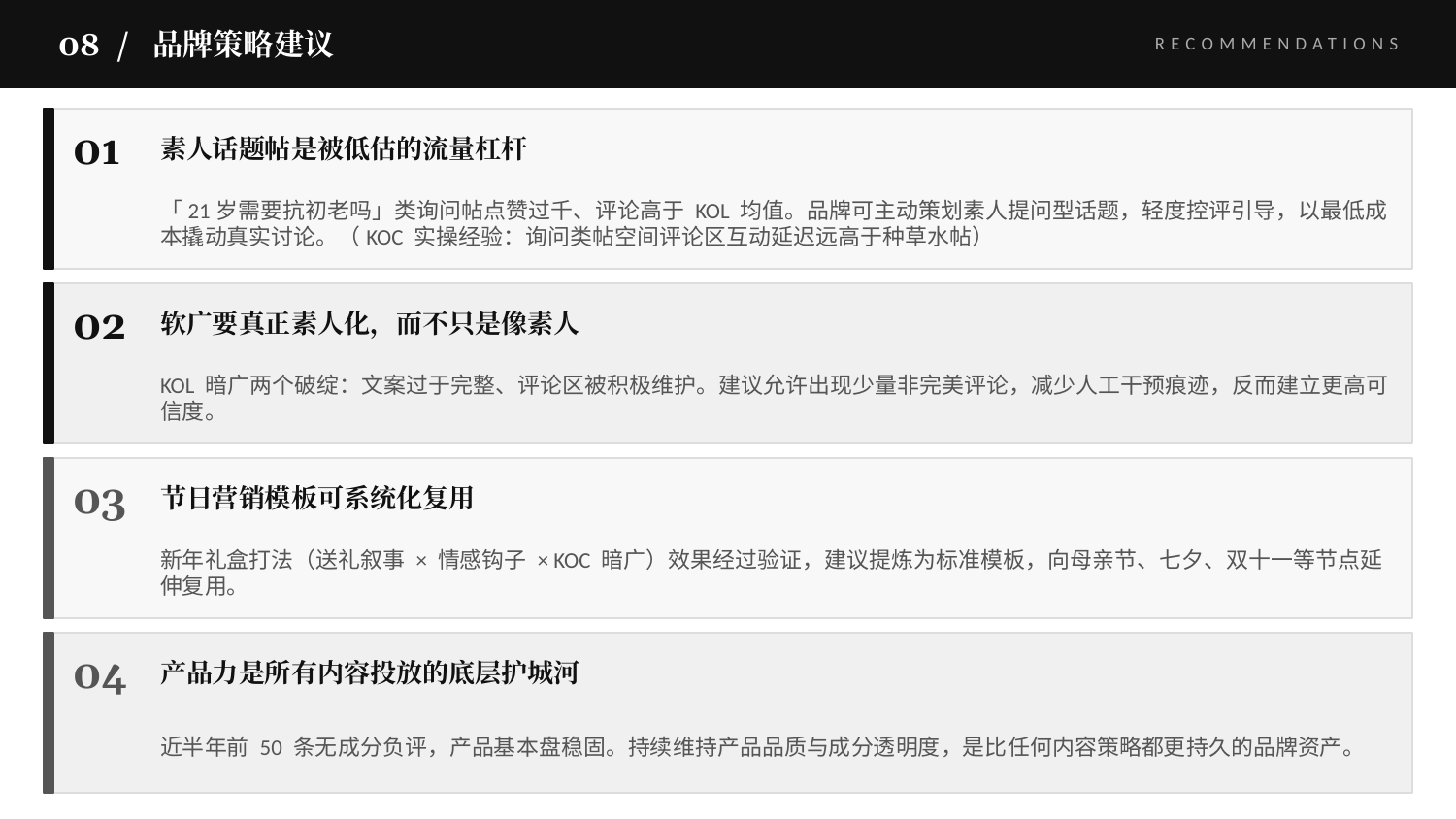

08  /  品牌策略建议
RECOMMENDATIONS

01
素人话题帖是被低估的流量杠杆
「21岁需要抗初老吗」类询问帖点赞过千、评论高于 KOL 均值。品牌可主动策划素人提问型话题，轻度控评引导，以最低成本撬动真实讨论。（KOC 实操经验：询问类帖空间评论区互动延迟远高于种草水帖）

02
软广要真正素人化，而不只是像素人
KOL 暗广两个破绽：文案过于完整、评论区被积极维护。建议允许出现少量非完美评论，减少人工干预痕迹，反而建立更高可信度。

03
节日营销模板可系统化复用
新年礼盒打法（送礼叙事 × 情感钩子 × KOC 暗广）效果经过验证，建议提炼为标准模板，向母亲节、七夕、双十一等节点延伸复用。

04
产品力是所有内容投放的底层护城河
近半年前 50 条无成分负评，产品基本盘稳固。持续维持产品品质与成分透明度，是比任何内容策略都更持久的品牌资产。